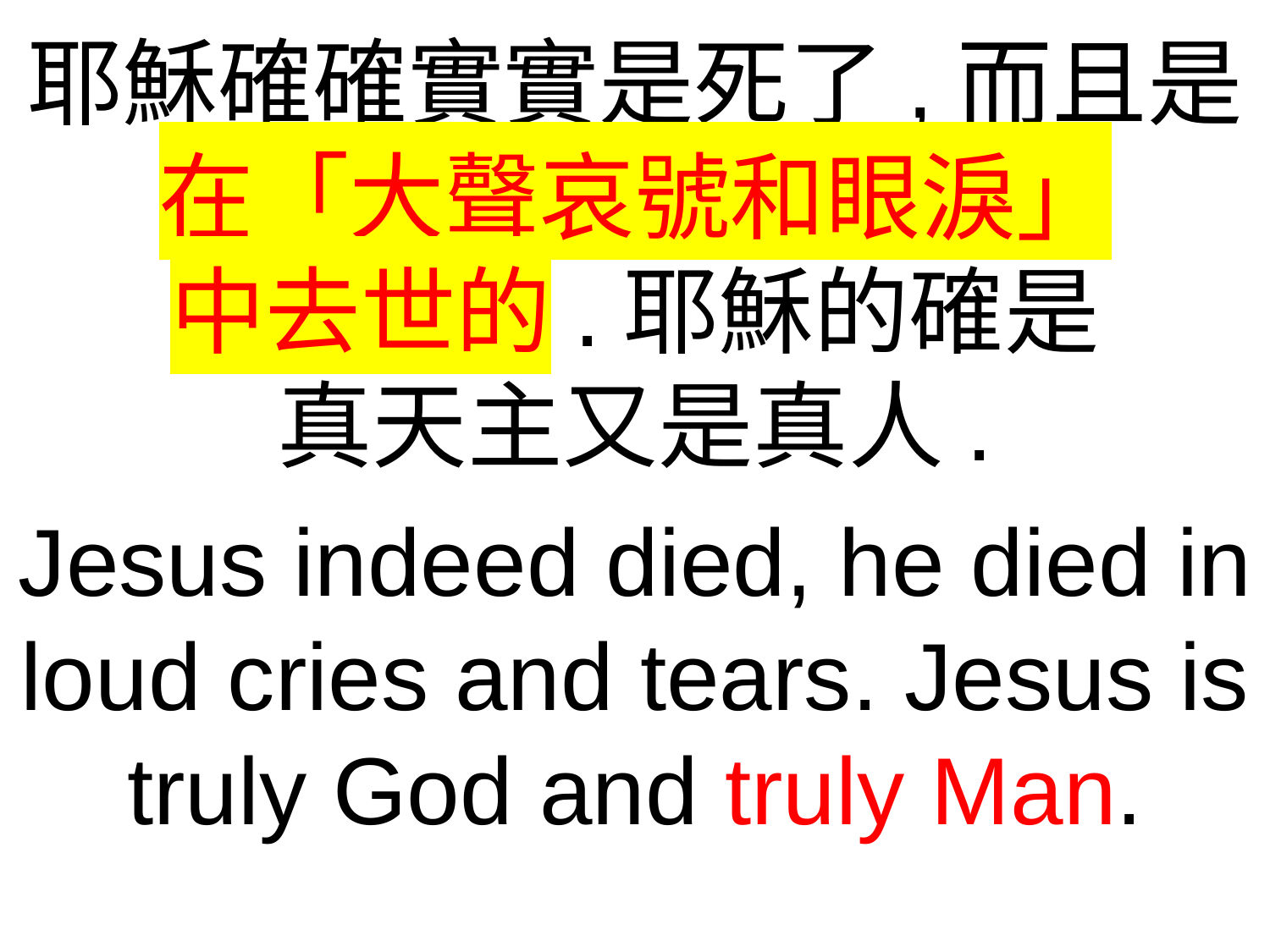

耶穌確確實實是死了,而且是在「大聲哀號和眼淚」
中去世的.耶穌的確是
真天主又是真人.
Jesus indeed died, he died in loud cries and tears. Jesus is truly God and truly Man.